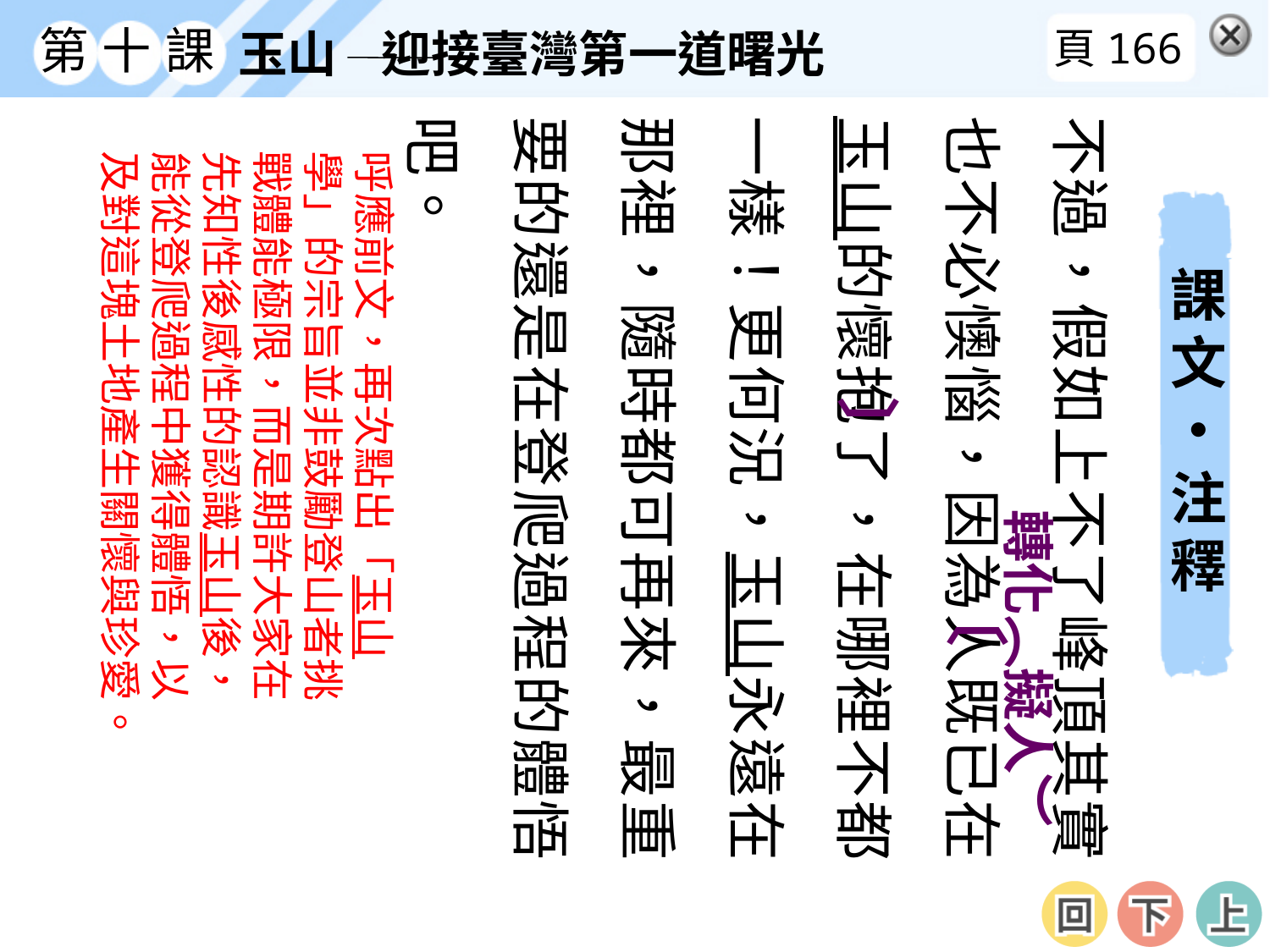

頁166
不過，假如上不了峰頂其實也不必懊惱，因為人既已在玉山的懷抱了，在哪裡不都一樣！更何況，玉山永遠在那裡，隨時都可再來，最重要的還是在登爬過程的體悟吧。
呼應前文，再次點出「玉山學」的宗旨並非鼓勵登山者挑戰體能極限，而是期許大家在先知性後感性的認識玉山後，能從登爬過程中獲得體悟，以及對這塊土地產生關懷與珍愛。
︺
︹
轉化︵擬人︶